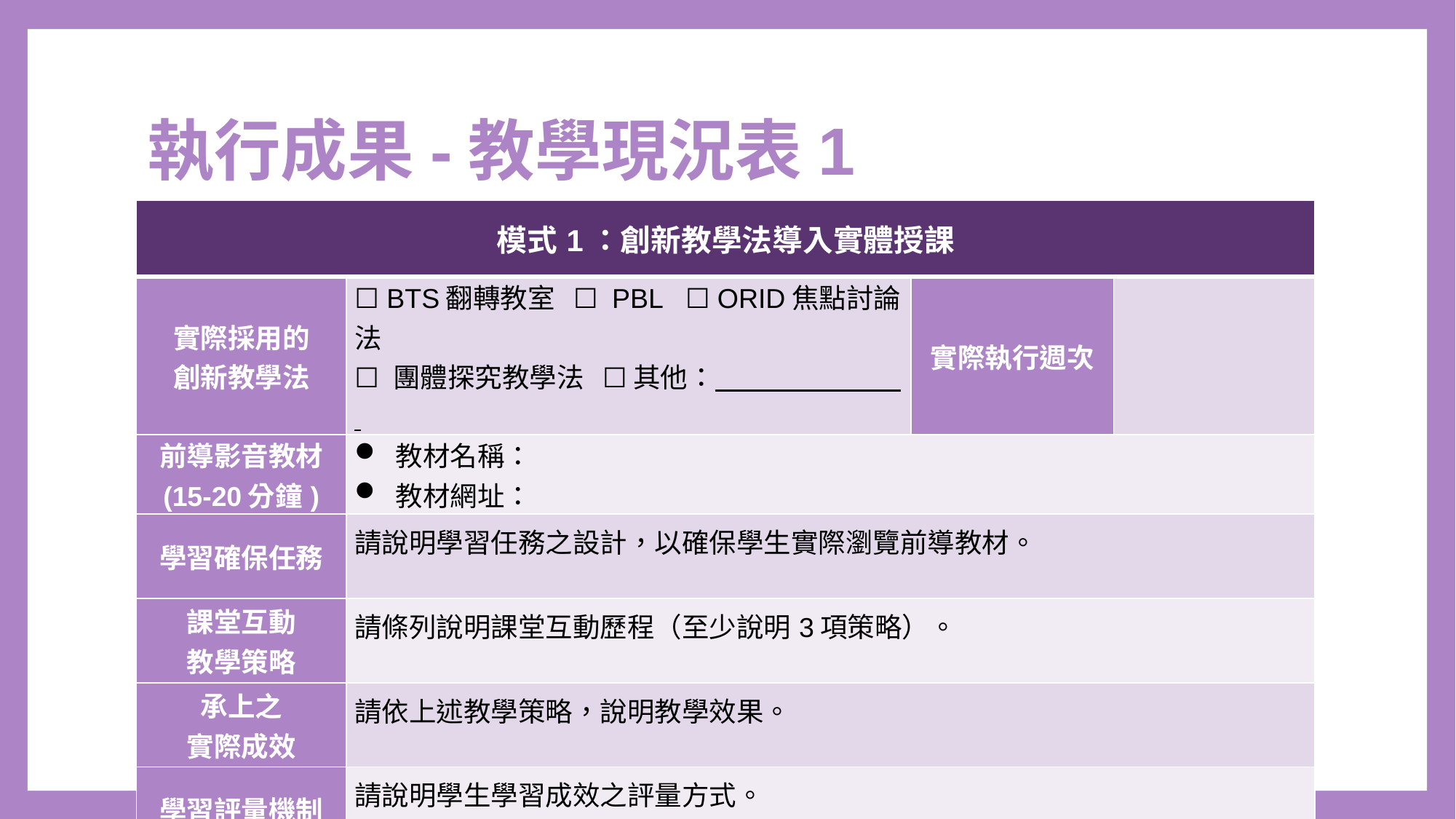

# 執行成果-教學現況表1
| 模式1：創新教學法導入實體授課 |  |  |  |
| --- | --- | --- | --- |
| 實際採用的 創新教學法 | ☐ BTS翻轉教室 ☐ PBL ☐ ORID焦點討論法 ☐ 團體探究教學法 ☐ 其他： | 實際執行週次 |  |
| 前導影音教材 (15-20分鐘) | 教材名稱： 教材網址： |  |  |
| 學習確保任務 | 請說明學習任務之設計，以確保學生實際瀏覽前導教材。 |  |  |
| 課堂互動 教學策略 | 請條列說明課堂互動歷程（至少說明3項策略）。 |  |  |
| 承上之 實際成效 | 請依上述教學策略，說明教學效果。 |  |  |
| 學習評量機制 | 請說明學生學習成效之評量方式。 |  |  |